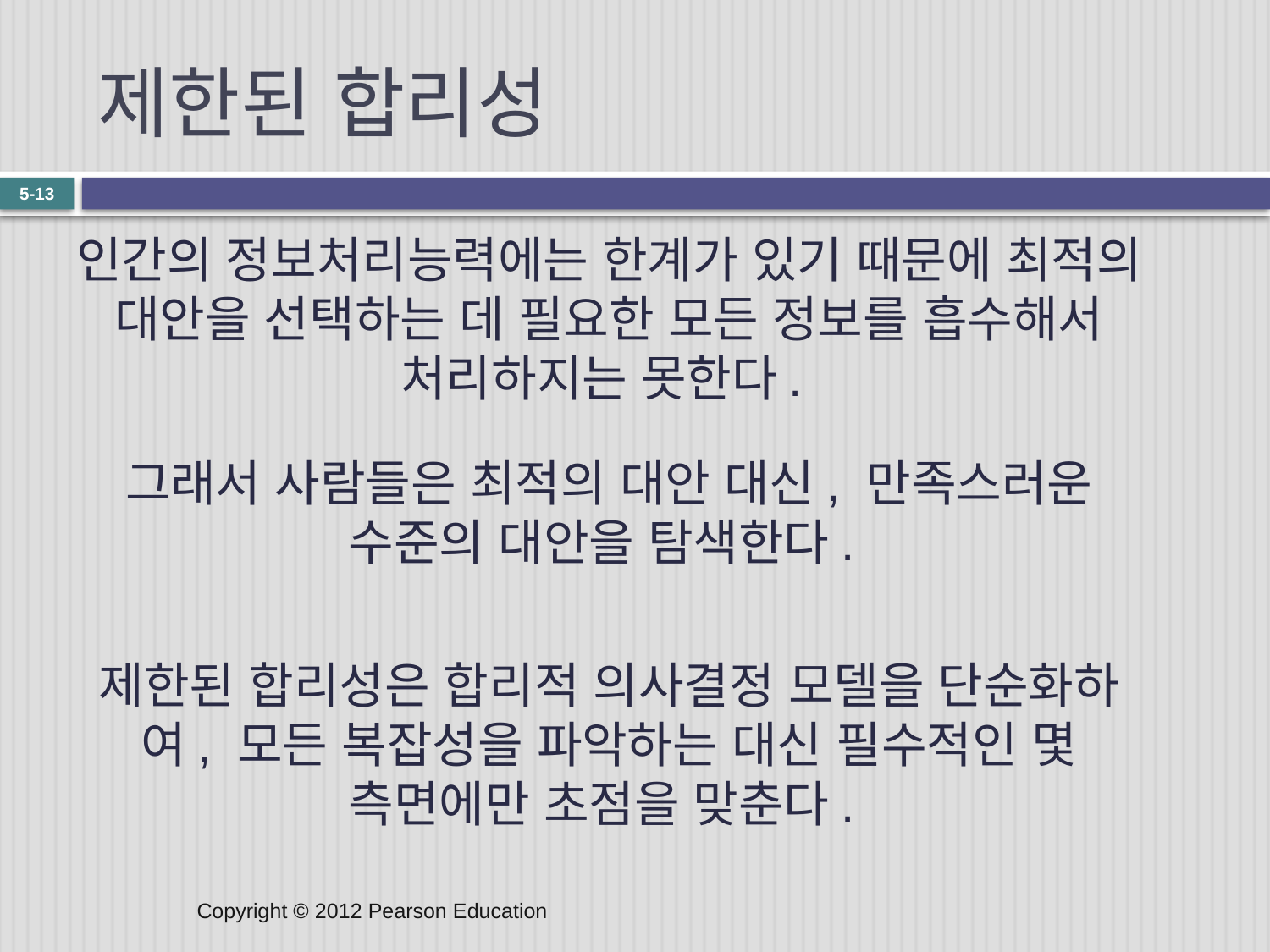

# 제한된 합리성
5-13
인간의 정보처리능력에는 한계가 있기 때문에 최적의 대안을 선택하는 데 필요한 모든 정보를 흡수해서 처리하지는 못한다.

그래서 사람들은 최적의 대안 대신, 만족스러운 수준의 대안을 탐색한다.

제한된 합리성은 합리적 의사결정 모델을 단순화하여, 모든 복잡성을 파악하는 대신 필수적인 몇 측면에만 초점을 맞춘다.